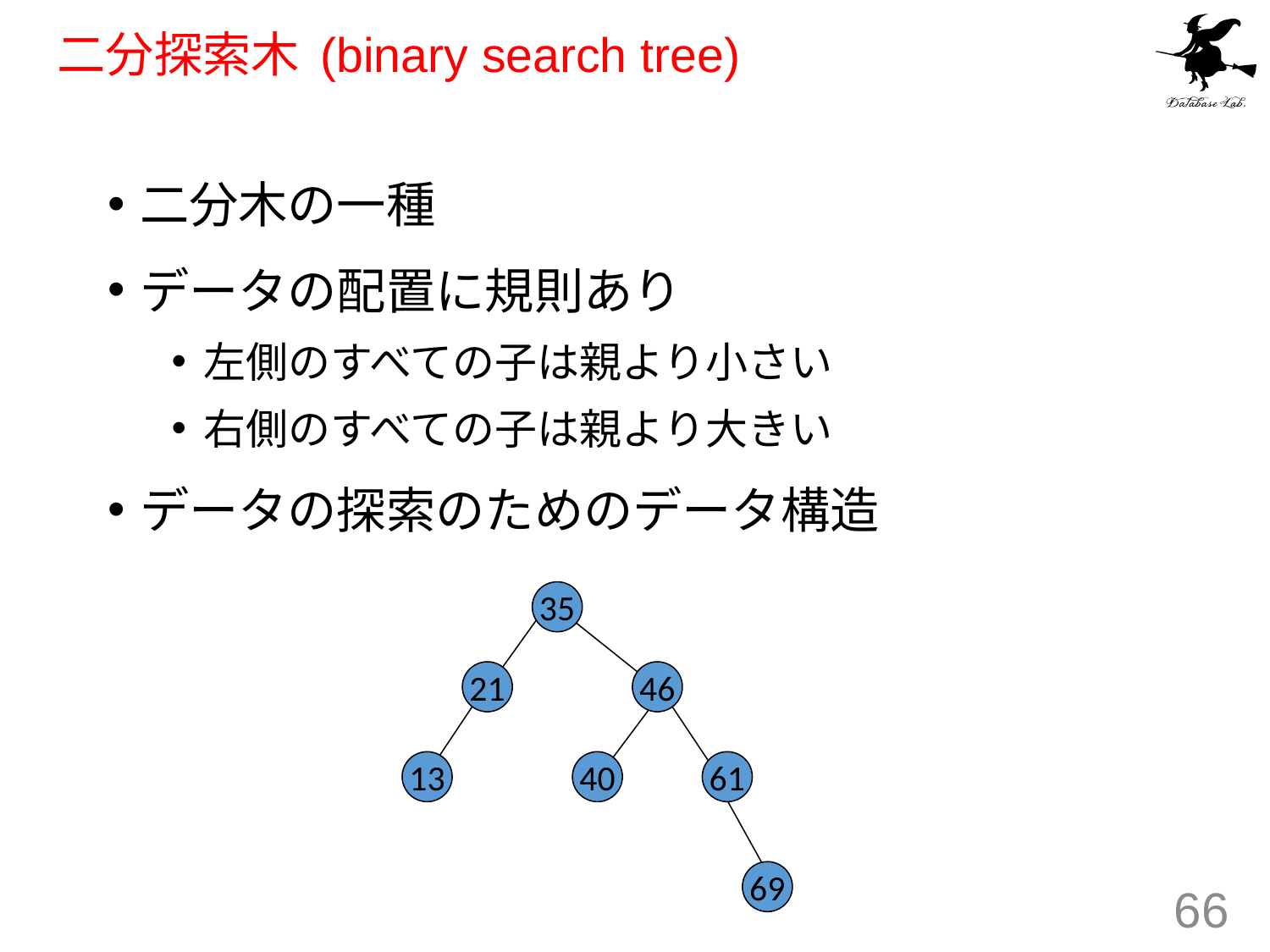

# 二分探索木 (binary search tree)
二分木の一種
データの配置に規則あり
左側のすべての子は親より小さい
右側のすべての子は親より大きい
データの探索のためのデータ構造
35

21
46

13
40
61

69
66